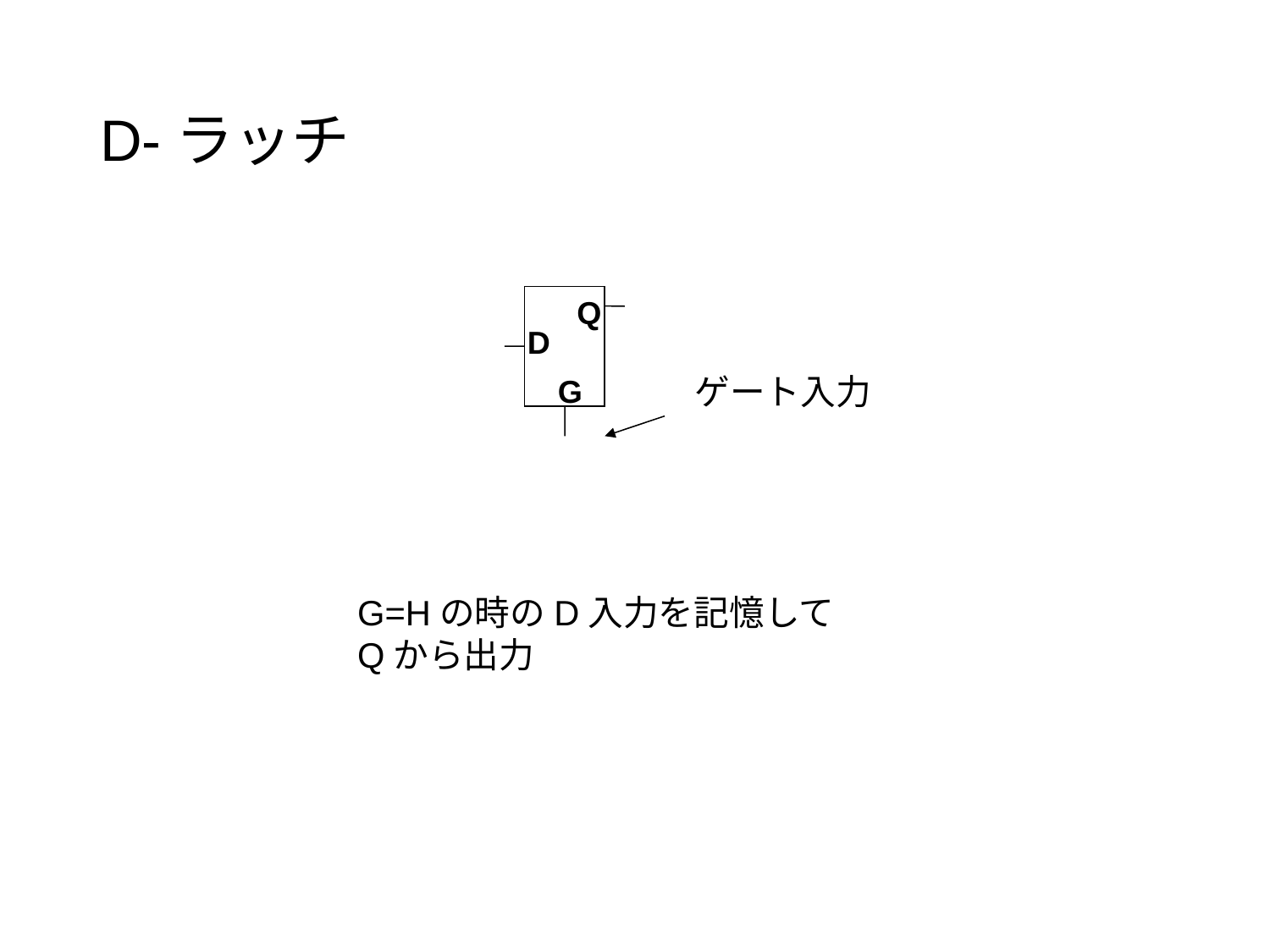

# D-ラッチ

Q

D

ゲート入力
G

G=Hの時のD入力を記憶して
Qから出力